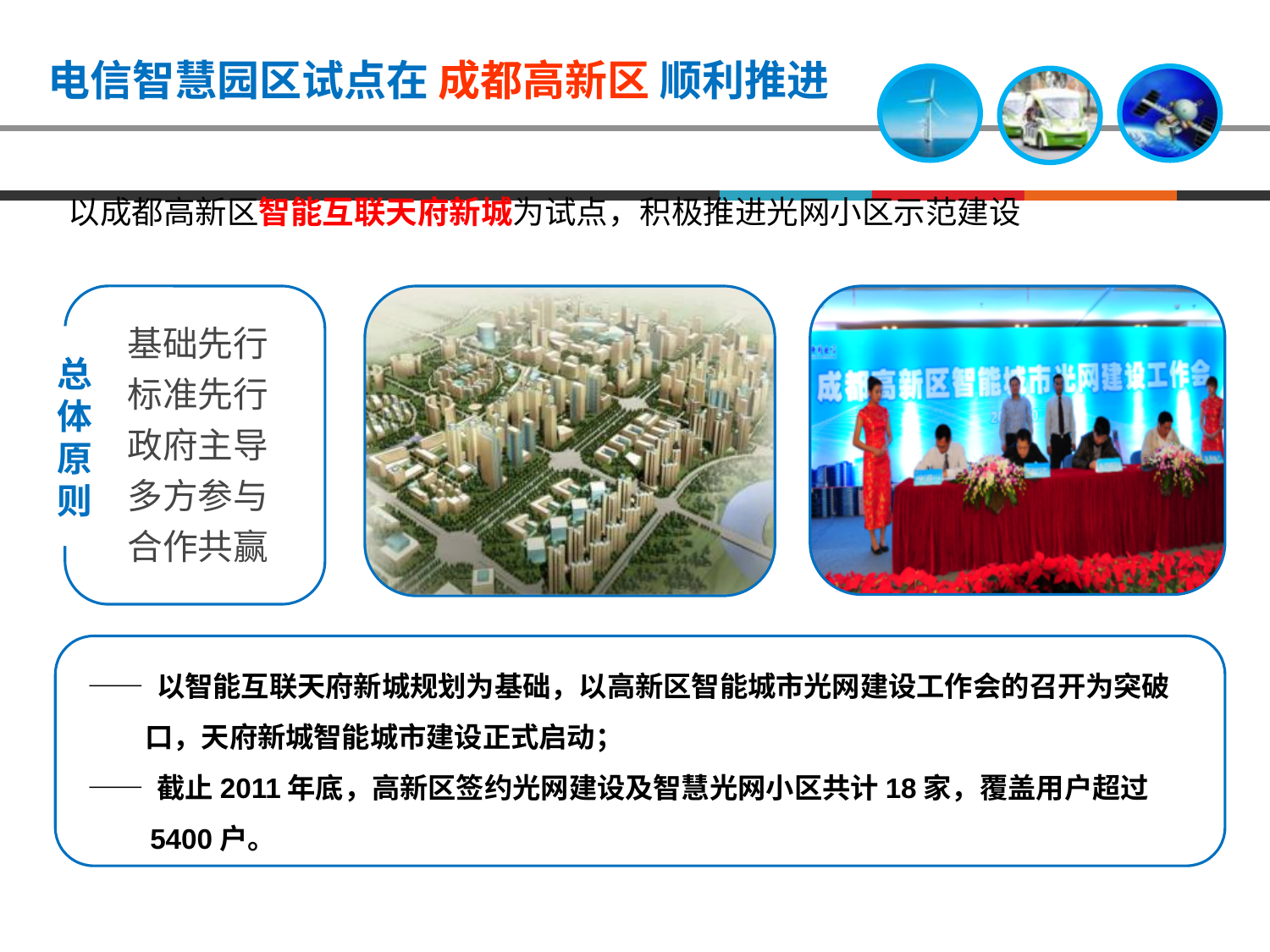

电信智慧园区试点在 成都高新区 顺利推进

以成都高新区智能互联天府新城为试点，积极推进光网小区示范建设

基础先行
标准先行
政府主导
多方参与
合作共赢
总体原则

—— 以智能互联天府新城规划为基础，以高新区智能城市光网建设工作会的召开为突破
        口，天府新城智能城市建设正式启动；
—— 截止2011年底，高新区签约光网建设及智慧光网小区共计18家，覆盖用户超过
        5400户。